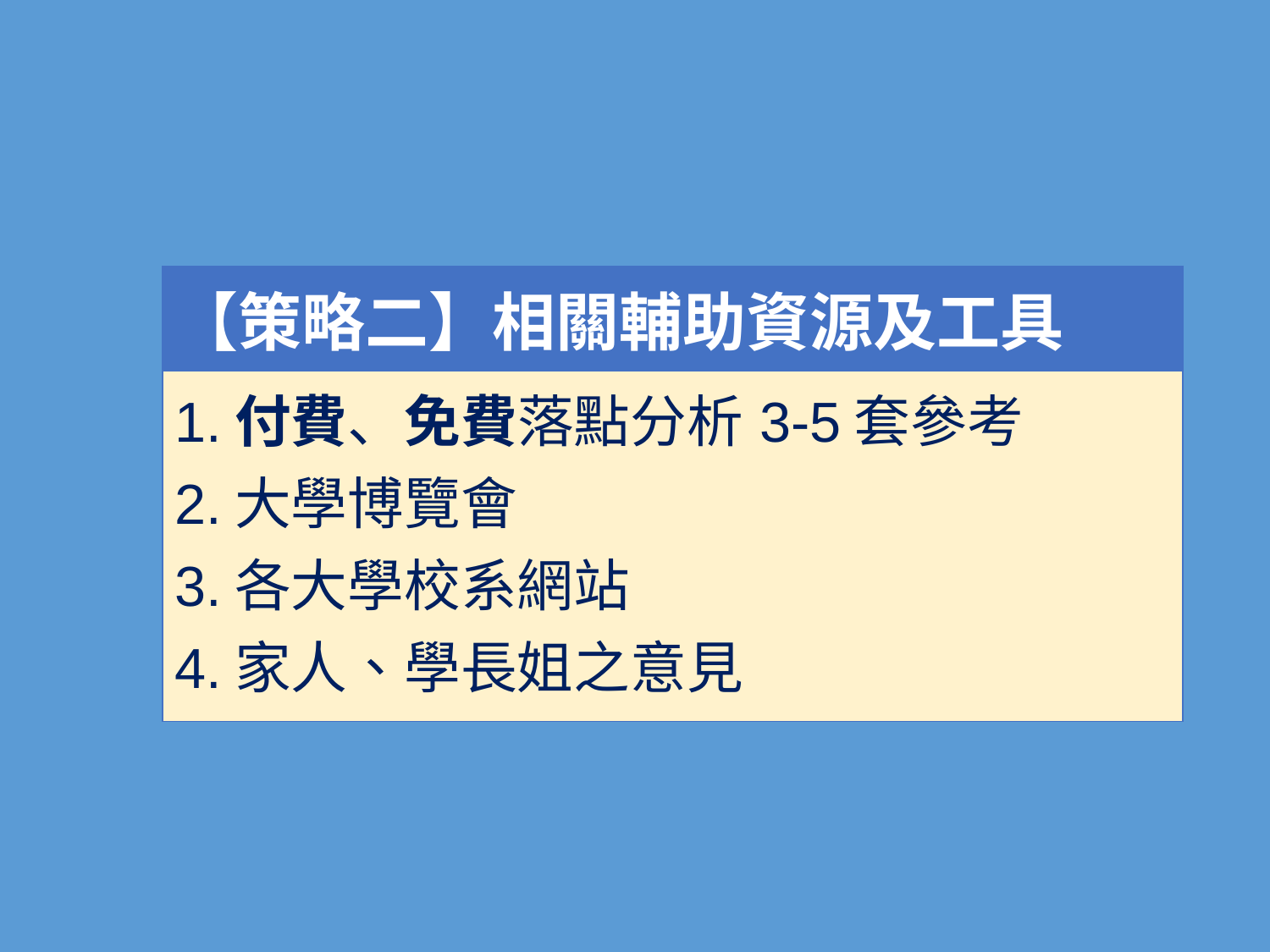

| 【策略二】相關輔助資源及工具 |
| --- |
| 1.付費、免費落點分析3-5套參考 2.大學博覽會 3.各大學校系網站 4.家人、學長姐之意見 |